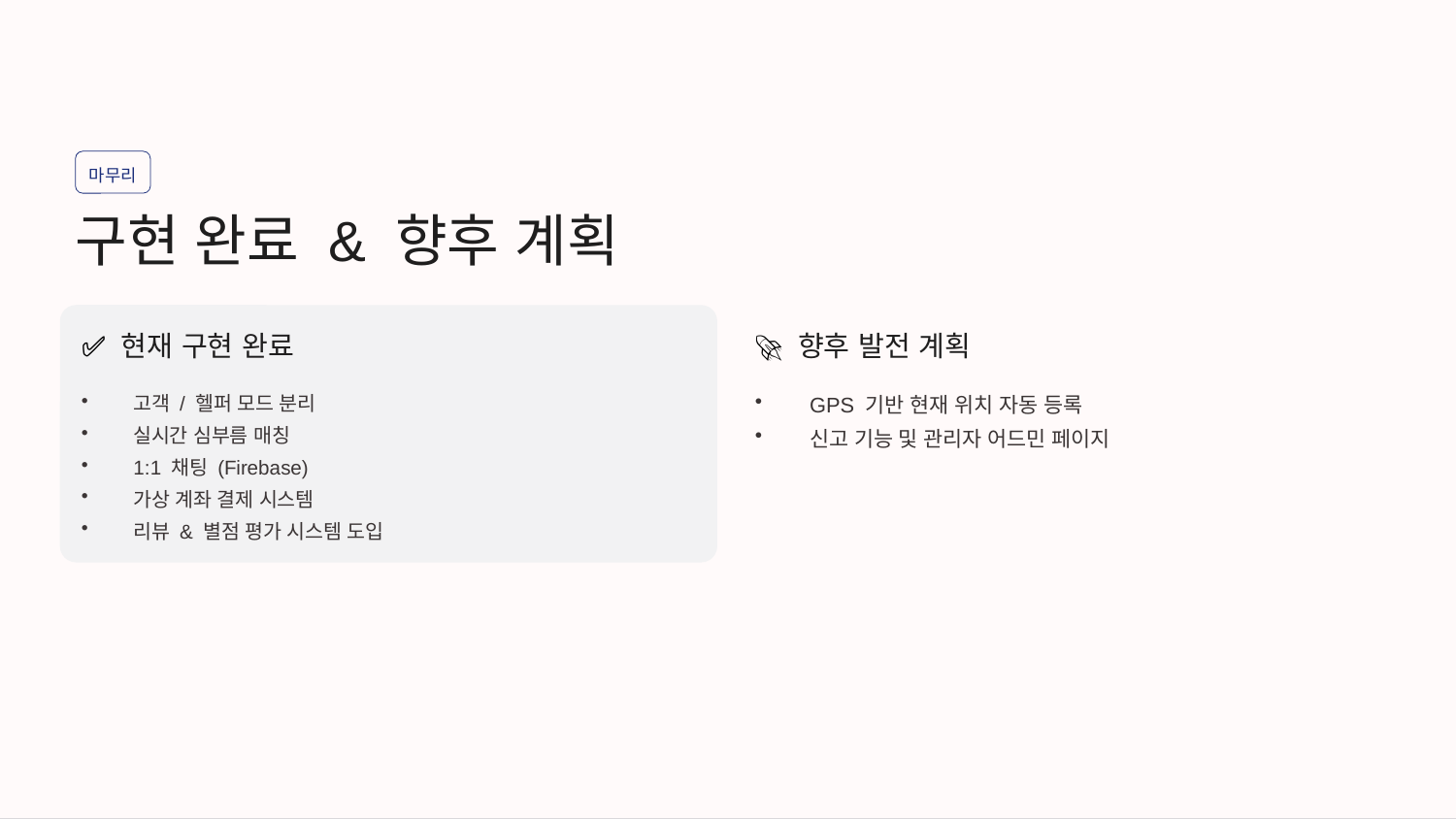

마무리
구현 완료 & 향후 계획

✅ 현재 구현 완료
🚀 향후 발전 계획
고객 / 헬퍼 모드 분리
실시간 심부름 매칭
1:1 채팅 (Firebase)
가상 계좌 결제 시스템
리뷰 & 별점 평가 시스템 도입

GPS 기반 현재 위치 자동 등록
신고 기능 및 관리자 어드민 페이지